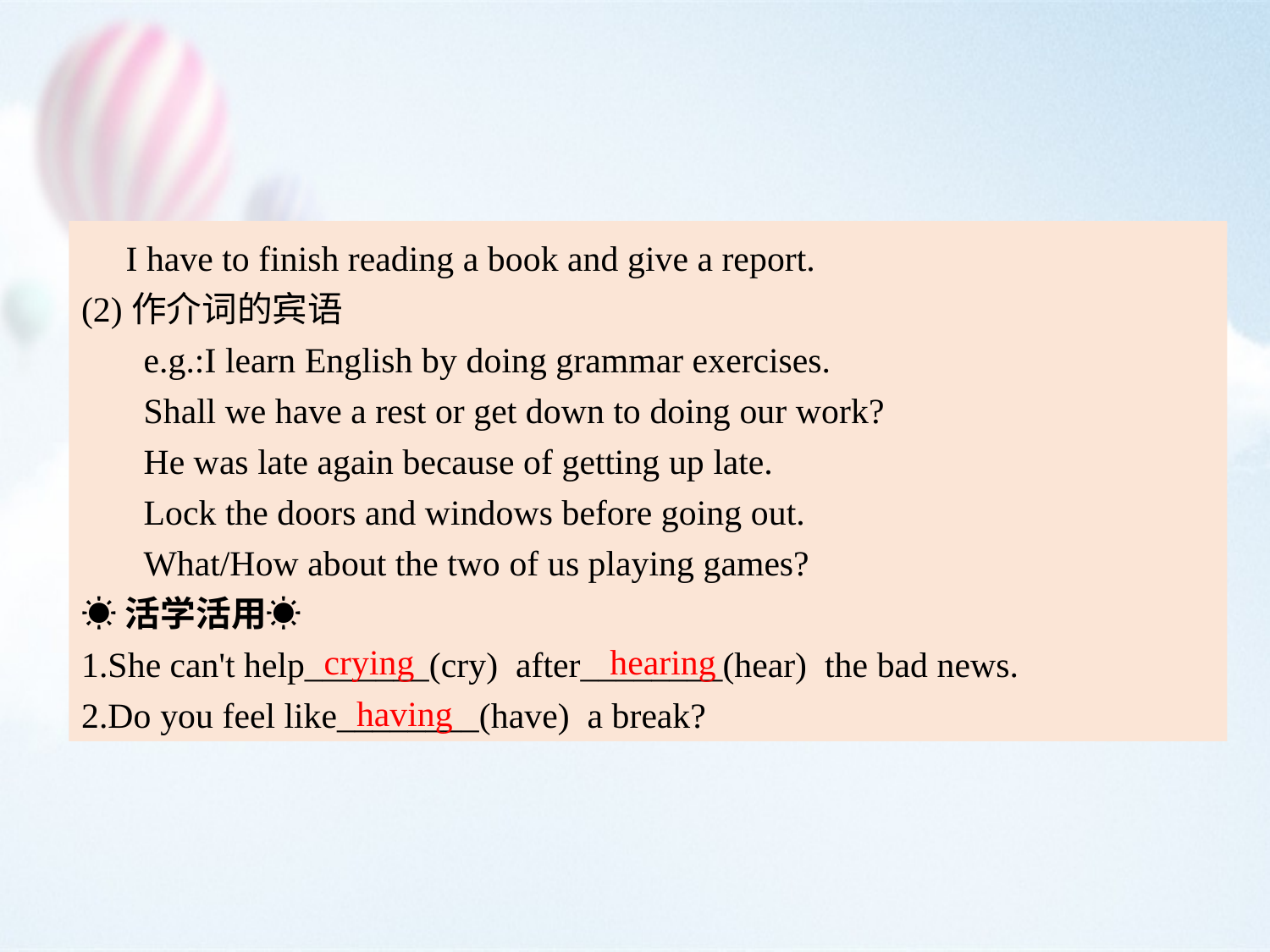

I have to finish reading a book and give a report.
(2)作介词的宾语
       e.g.:I learn English by doing grammar exercises.
       Shall we have a rest or get down to doing our work?
       He was late again because of getting up late.
       Lock the doors and windows before going out.
       What/How about the two of us playing games?
☀活学活用☀
1.She can't help_______(cry)  after________(hear)  the bad news.
2.Do you feel like________(have)  a break?
crying                      hearing
having